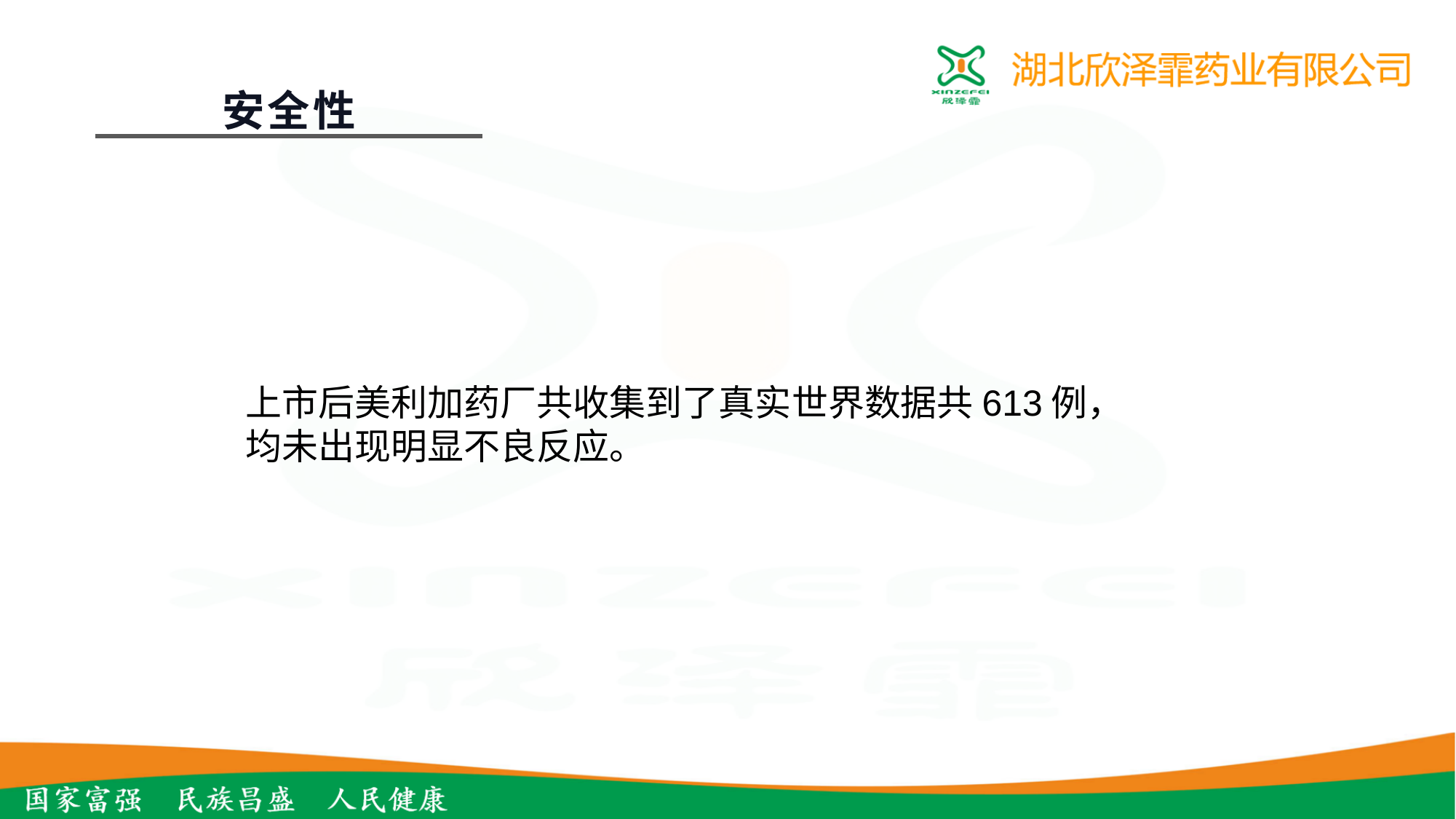

安全性

上市后美利加药厂共收集到了真实世界数据共613例，
均未出现明显不良反应。